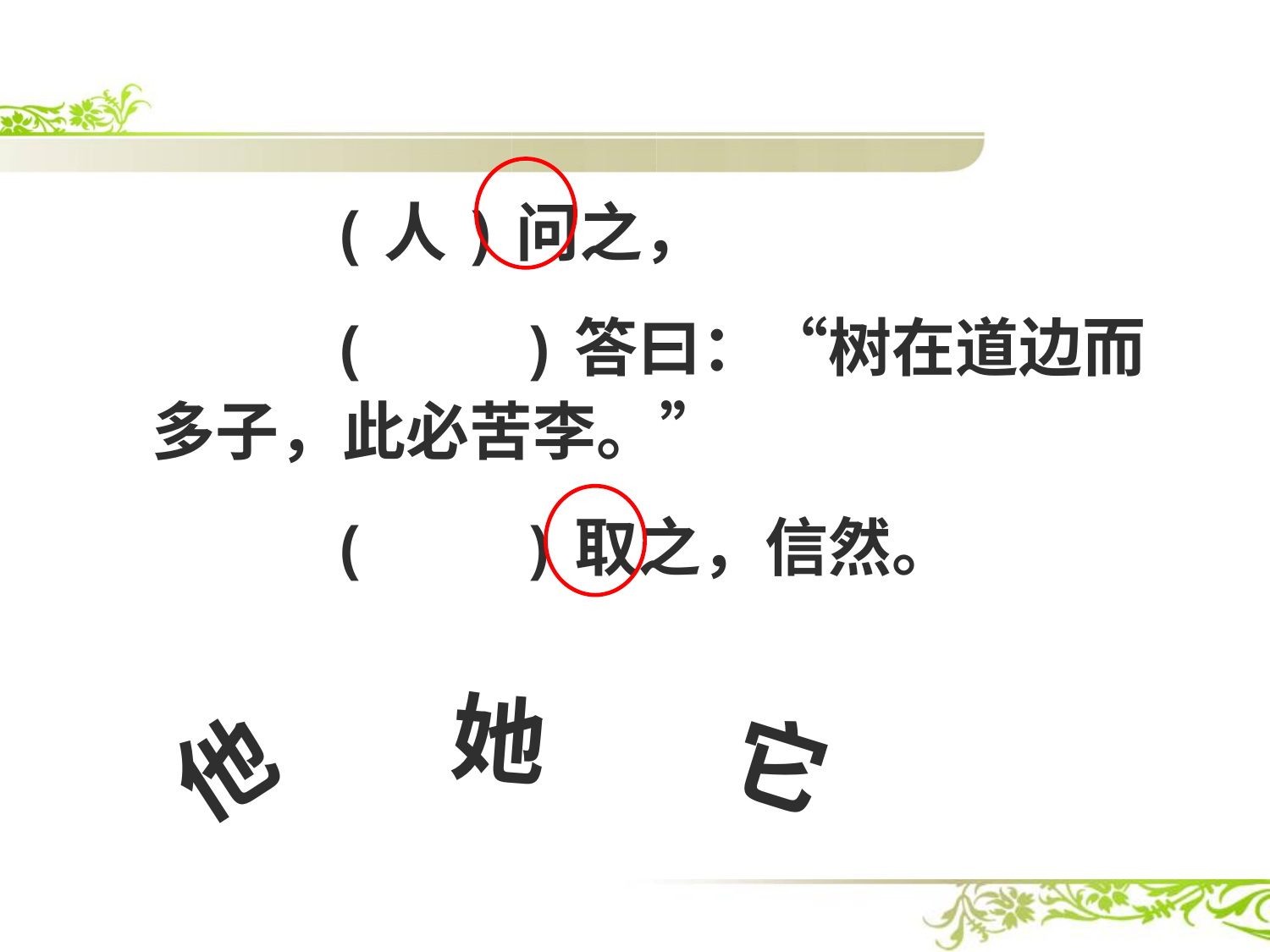

#

      (人)问之，
      (    )答曰：“树在道边而多子，此必苦李。”
      (    )取之，信然。

她
他
它